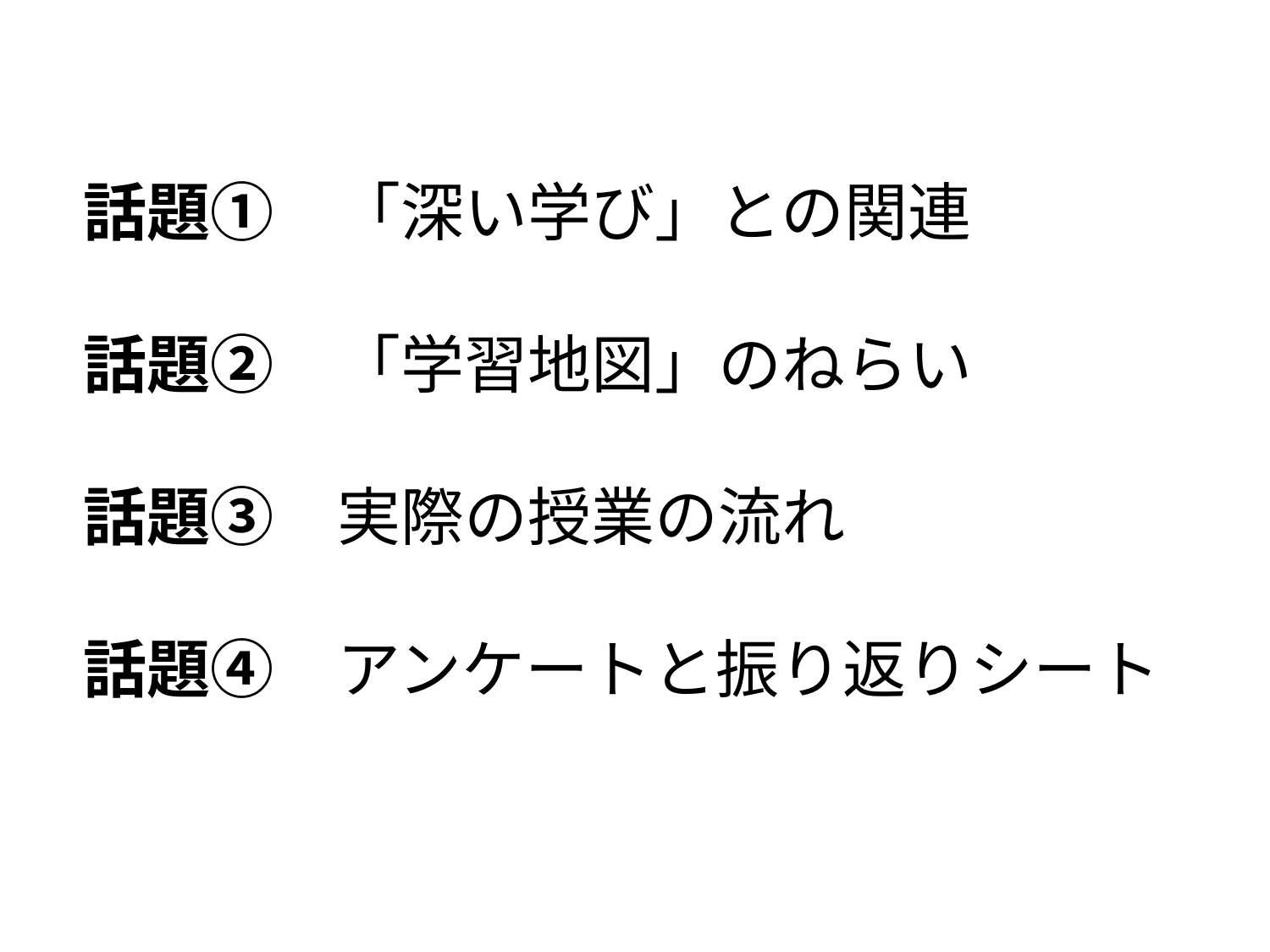

話題①　「深い学び」との関連

話題②　「学習地図」のねらい

話題③　実際の授業の流れ

話題④　アンケートと振り返りシート